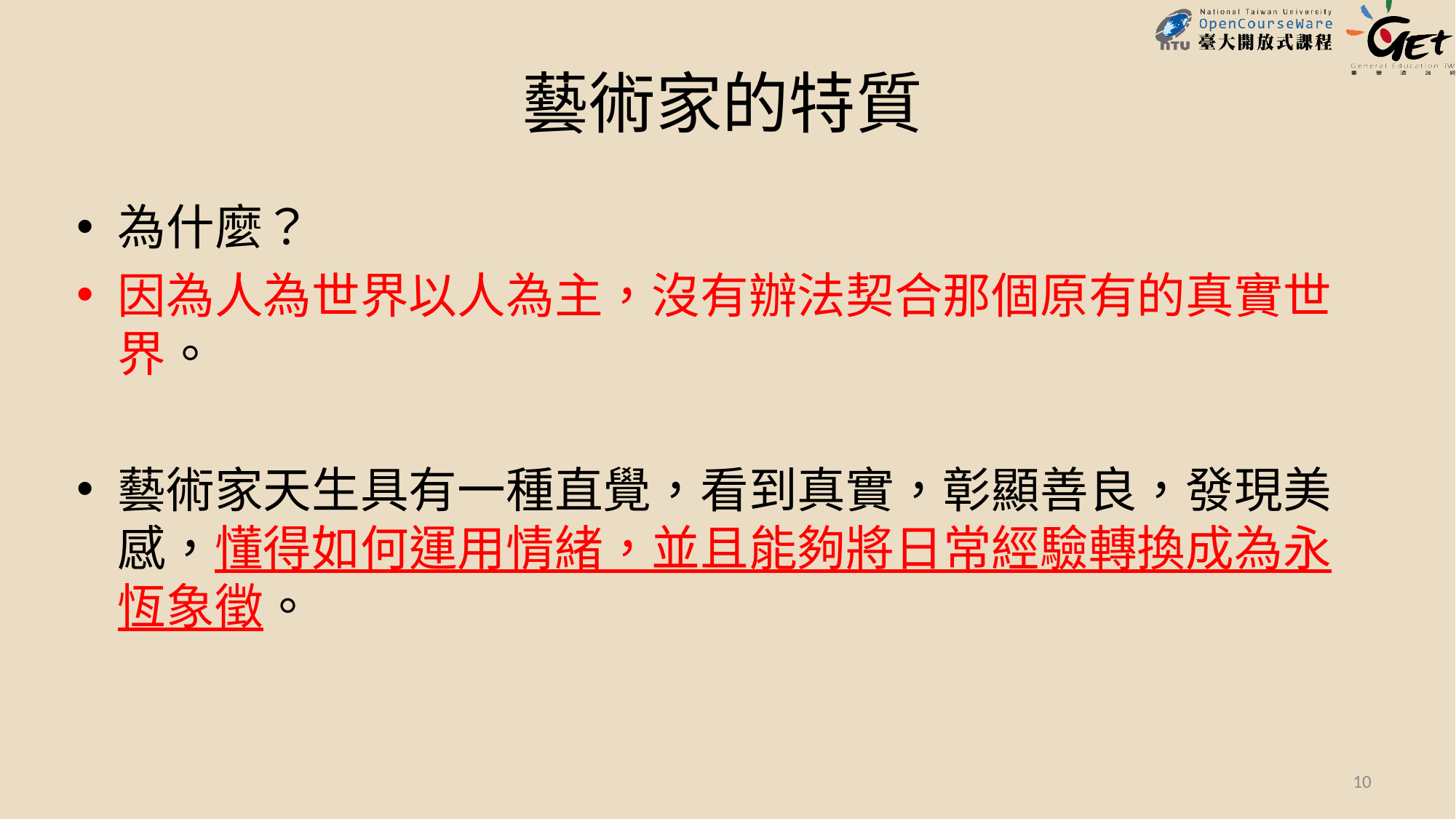

# 藝術家的特質
為什麼？
因為人為世界以人為主，沒有辦法契合那個原有的真實世界。

藝術家天生具有一種直覺，看到真實，彰顯善良，發現美感，懂得如何運用情緒，並且能夠將日常經驗轉換成為永恆象徵。
10